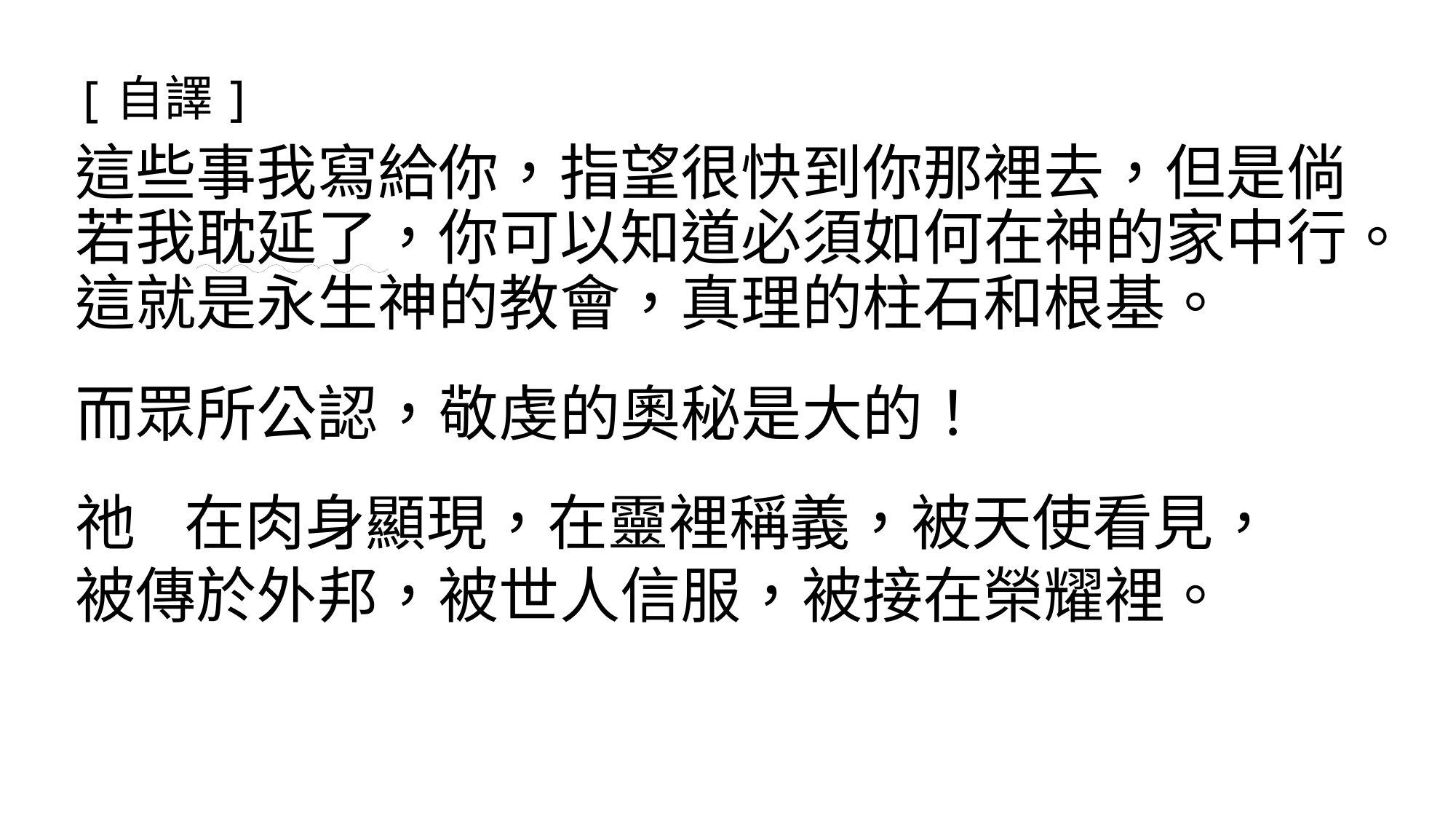

[自譯]
這些事我寫給你，指望很快到你那裡去，但是倘若我耽延了，你可以知道必須如何在神的家中行。這就是永生神的教會，真理的柱石和根基。

而眾所公認，敬虔的奧秘是大的！

祂	在肉身顯現，在靈裡稱義，被天使看見，		被傳於外邦，被世人信服，被接在榮耀裡。